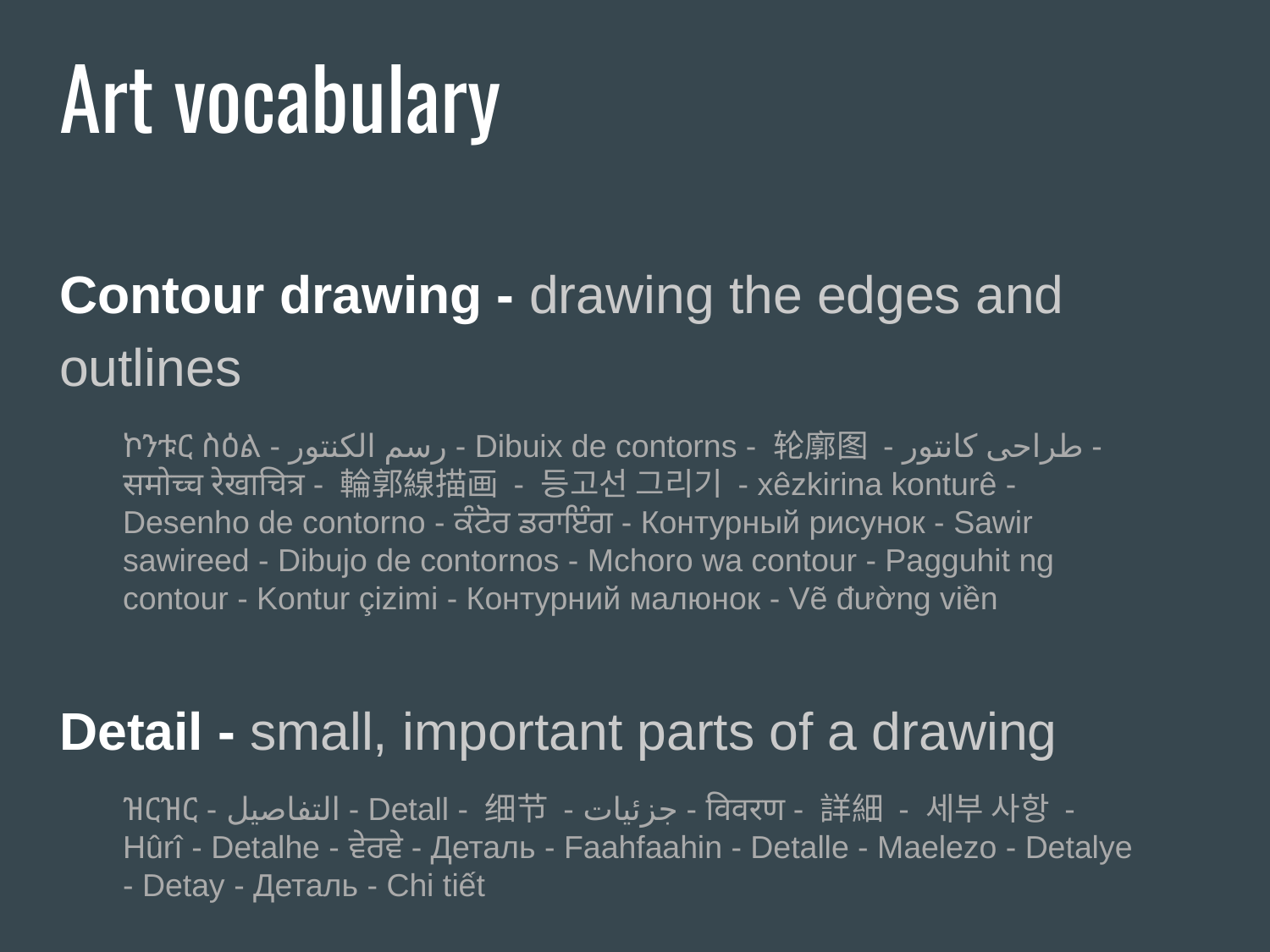

Art vocabulary

Contour drawing - drawing the edges and outlines
ኮንቱር ስዕል - رسم الكنتور - Dibuix de contorns - 轮廓图 - طراحی کانتور - समोच्च रेखाचित्र - 輪郭線描画 - 등고선 그리기 - xêzkirina konturê - Desenho de contorno - ਕੰਟੋਰ ਡਰਾਇੰਗ - Контурный рисунок - Sawir sawireed - Dibujo de contornos - Mchoro wa contour - Pagguhit ng contour - Kontur çizimi - Контурний малюнок - Vẽ đường viền

Detail - small, important parts of a drawing
ዝርዝር - التفاصيل - Detall - 细节 - جزئیات - विवरण - 詳細 - 세부 사항 - Hûrî - Detalhe - ਵੇਰਵੇ - Деталь - Faahfaahin - Detalle - Maelezo - Detalye - Detay - Деталь - Chi tiết